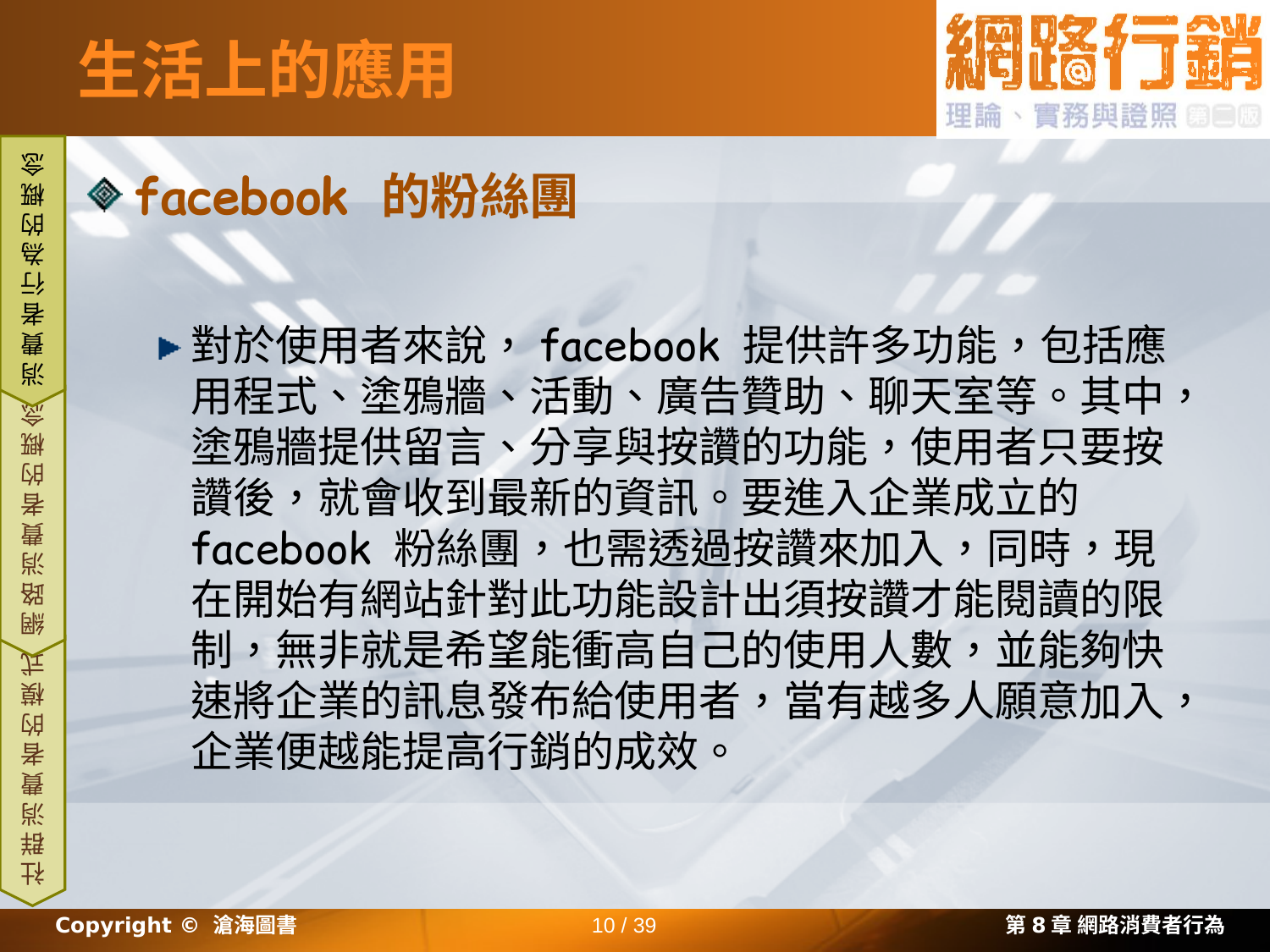

# 生活上的應用
facebook 的粉絲團

對於使用者來說，facebook 提供許多功能，包括應用程式、塗鴉牆、活動、廣告贊助、聊天室等。其中，塗鴉牆提供留言、分享與按讚的功能，使用者只要按讚後，就會收到最新的資訊。要進入企業成立的 facebook 粉絲團，也需透過按讚來加入，同時，現在開始有網站針對此功能設計出須按讚才能閱讀的限制，無非就是希望能衝高自己的使用人數，並能夠快速將企業的訊息發布給使用者，當有越多人願意加入，企業便越能提高行銷的成效。
消費者行為的概念
網路消費者的概念
社群消費者的模式
Copyright © 滄海圖書
10 / 39
第8章 網路消費者行為